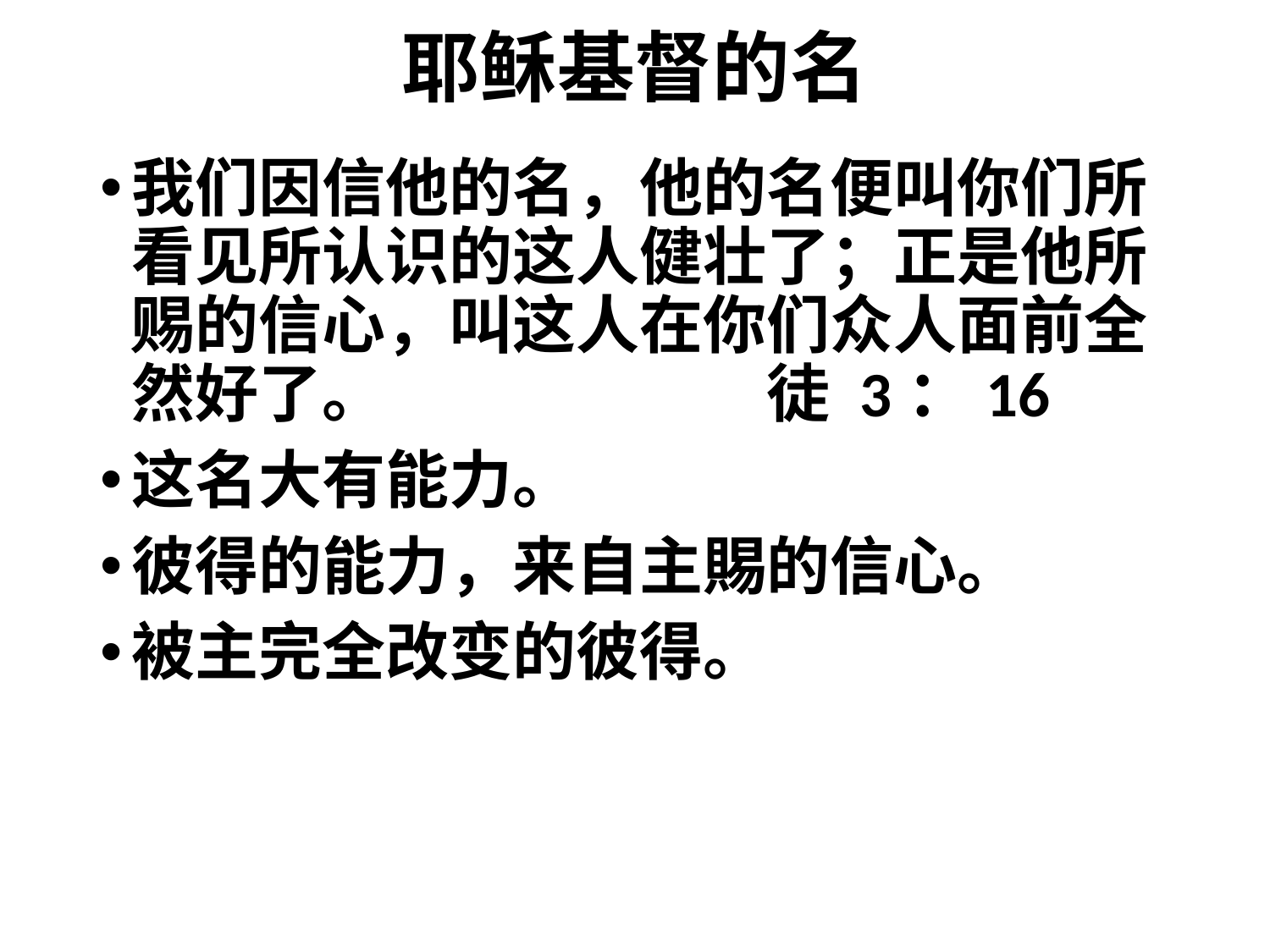

# 耶稣基督的名
我们因信他的名，他的名便叫你们所看见所认识的这人健壮了；正是他所赐的信心，叫这人在你们众人面前全然好了。 			徒 3：16
这名大有能力。
彼得的能力，来自主賜的信心。
被主完全改变的彼得。